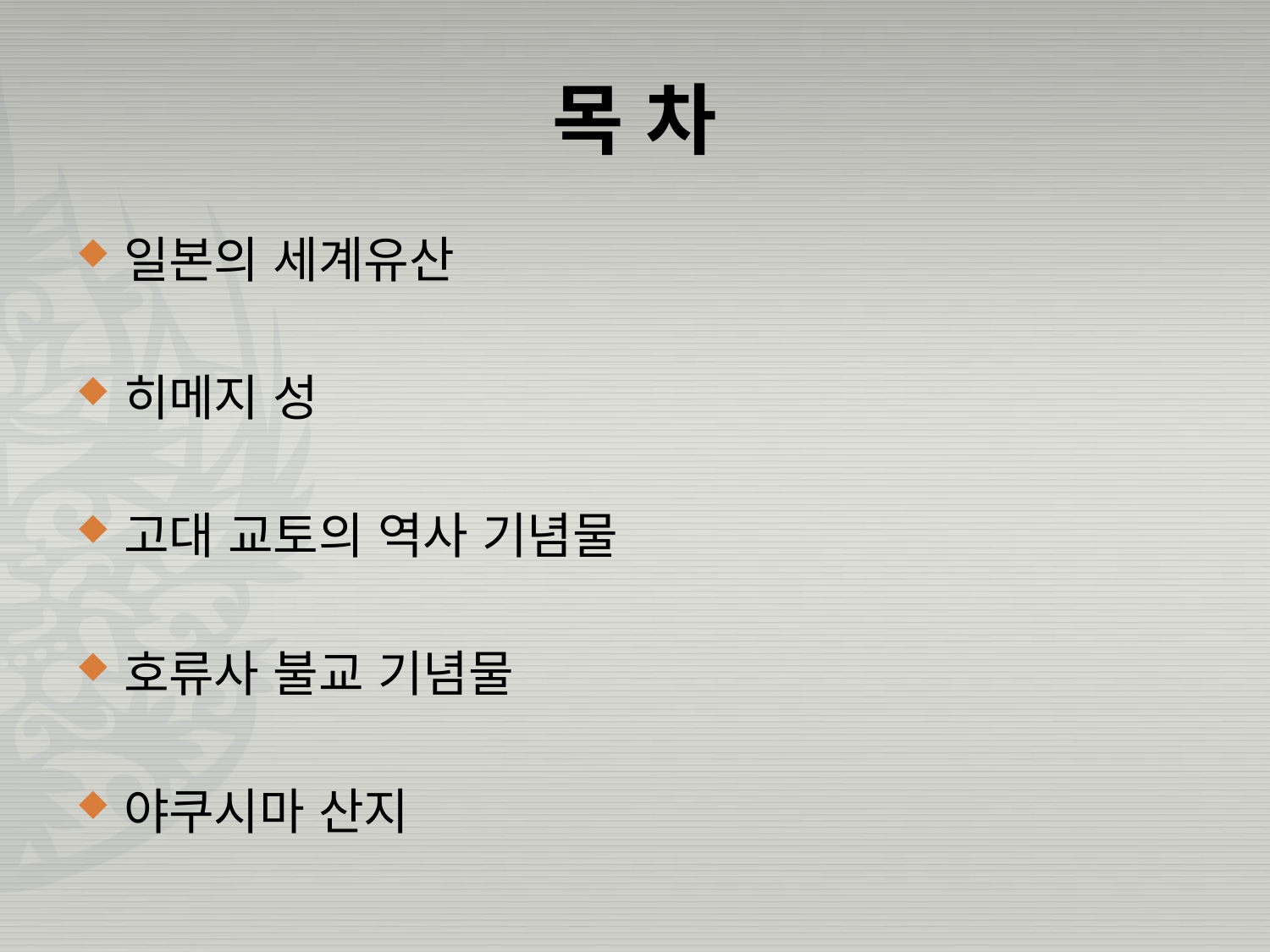

# 목 차
일본의 세계유산

히메지 성

고대 교토의 역사 기념물

호류사 불교 기념물

야쿠시마 산지